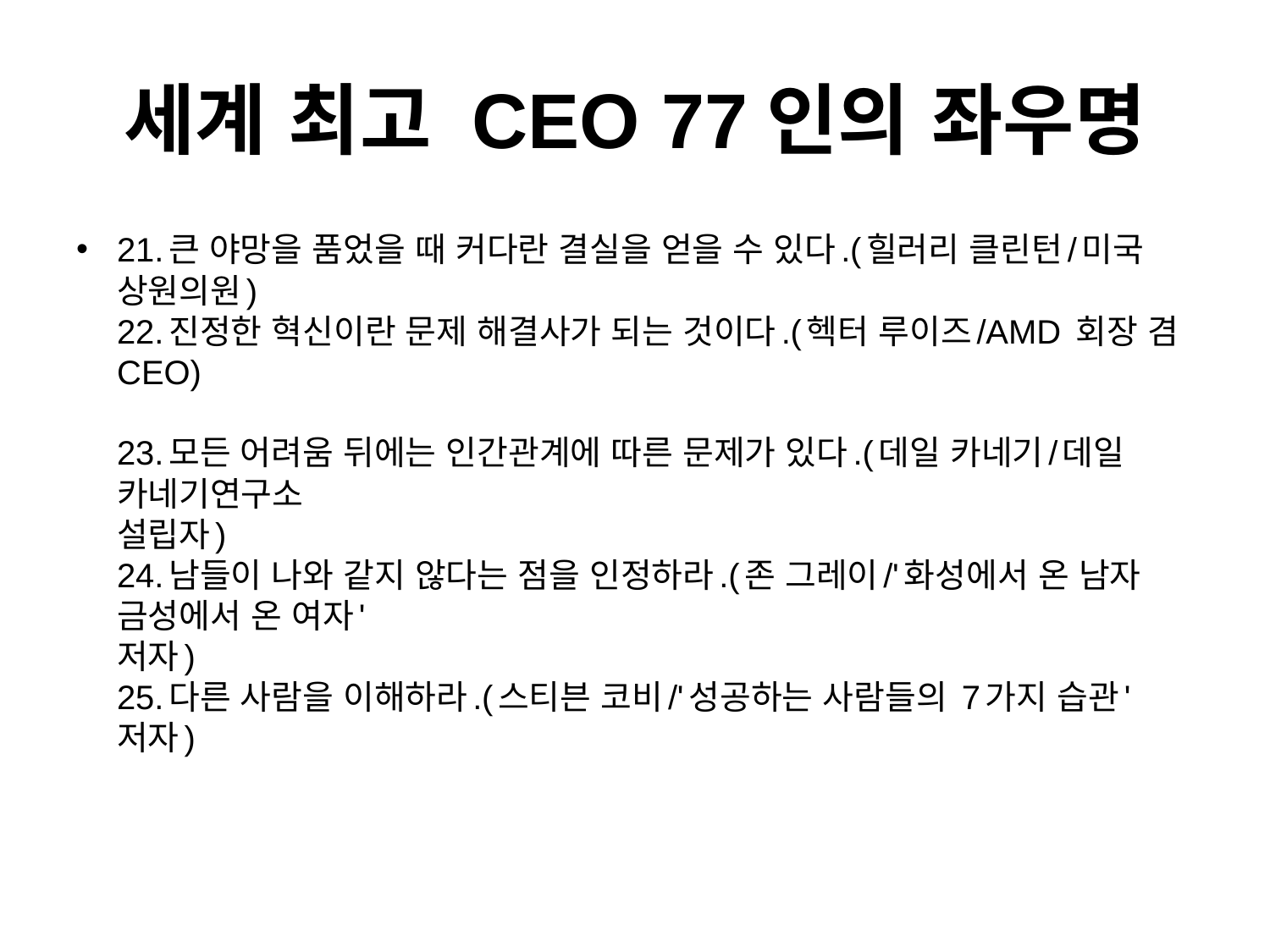

# 세계 최고 CEO 77인의 좌우명
21.큰 야망을 품었을 때 커다란 결실을 얻을 수 있다.(힐러리 클린턴/미국 상원의원)
22.진정한 혁신이란 문제 해결사가 되는 것이다.(헥터 루이즈/AMD 회장 겸 CEO)
23.모든 어려움 뒤에는 인간관계에 따른 문제가 있다.(데일 카네기/데일 카네기연구소
설립자)
24.남들이 나와 같지 않다는 점을 인정하라.(존 그레이/'화성에서 온 남자 금성에서 온 여자'
저자)
25.다른 사람을 이해하라.(스티븐 코비/'성공하는 사람들의 7가지 습관'저자)